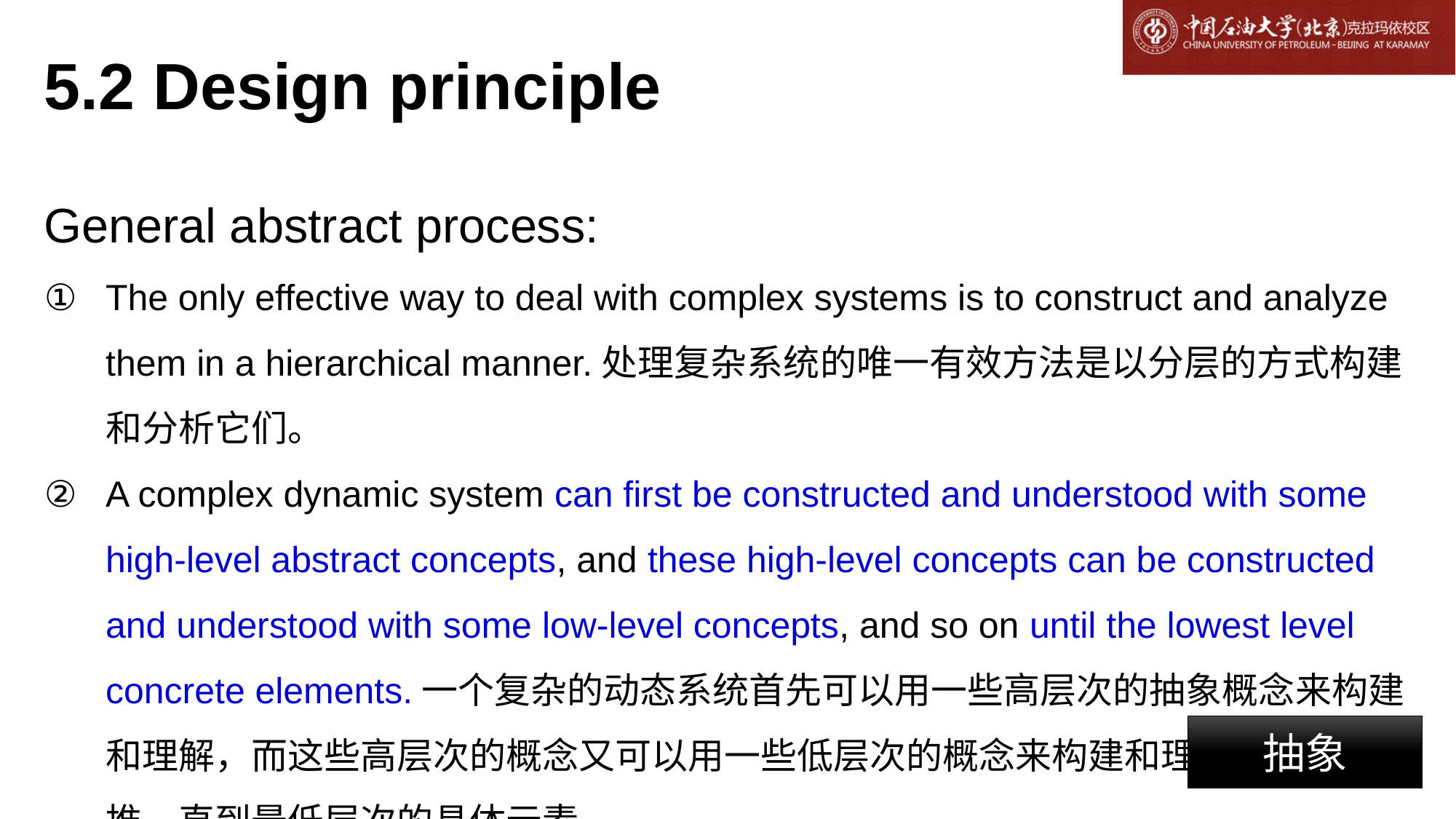

# 5.2 Design principle
General abstract process:
The only effective way to deal with complex systems is to construct and analyze them in a hierarchical manner.处理复杂系统的唯一有效方法是以分层的方式构建和分析它们。
A complex dynamic system can first be constructed and understood with some high-level abstract concepts, and these high-level concepts can be constructed and understood with some low-level concepts, and so on until the lowest level concrete elements.一个复杂的动态系统首先可以用一些高层次的抽象概念来构建和理解，而这些高层次的概念又可以用一些低层次的概念来构建和理解，以此类推，直到最低层次的具体元素。
抽象